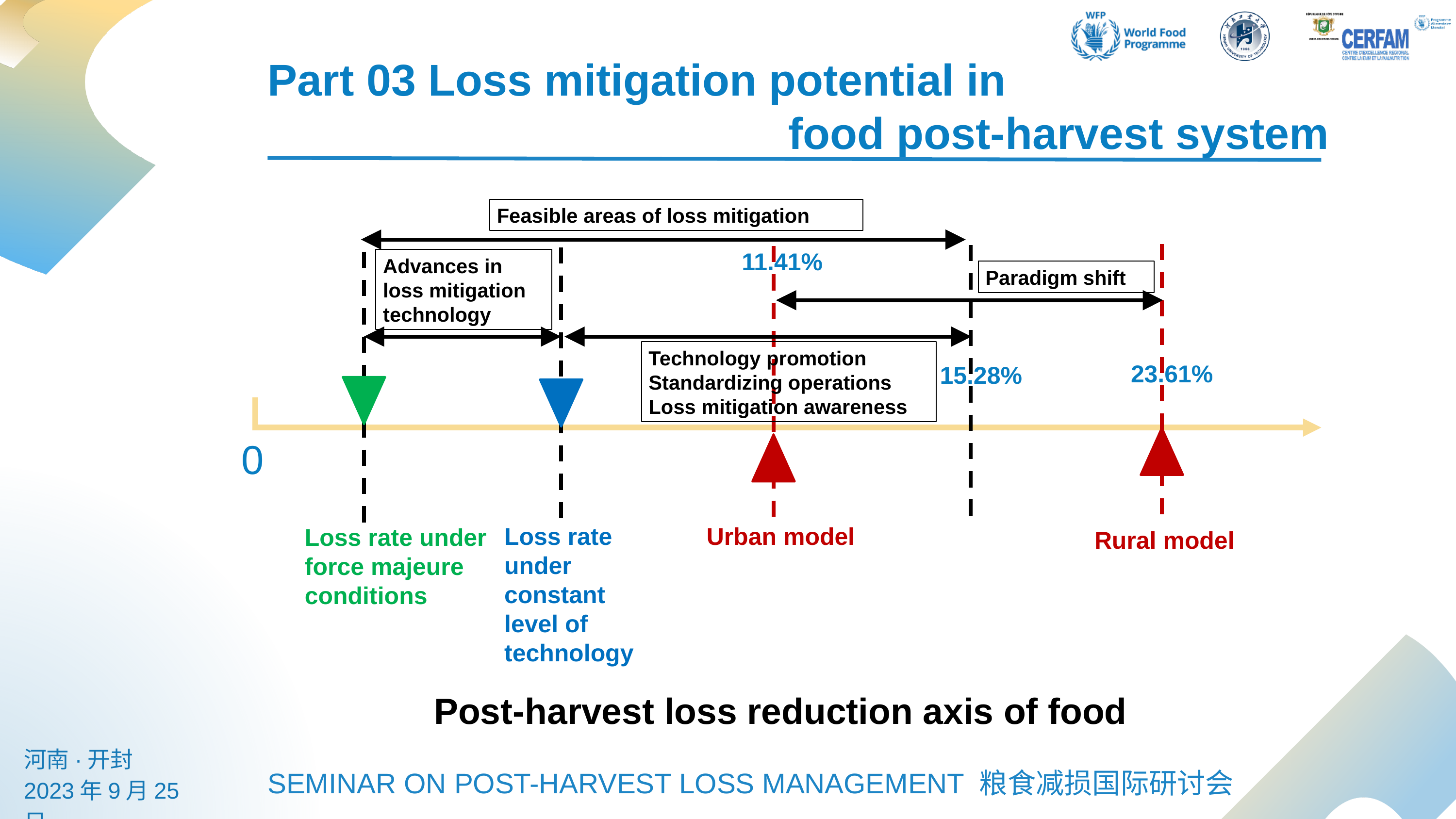

Part 03 Loss mitigation potential in
food post-harvest system

Feasible areas of loss mitigation
11.41%
Advances in loss mitigation technology
Paradigm shift
Technology promotion
Standardizing operations
Loss mitigation awareness
23.61%
15.28%

0

Loss rate under constant level of technology
Urban model

Loss rate under force majeure conditions
Rural model

Post-harvest loss reduction axis of food

河南·开封
2023年9月25日
SEMINAR ON POST-HARVEST LOSS MANAGEMENT 粮食减损国际研讨会